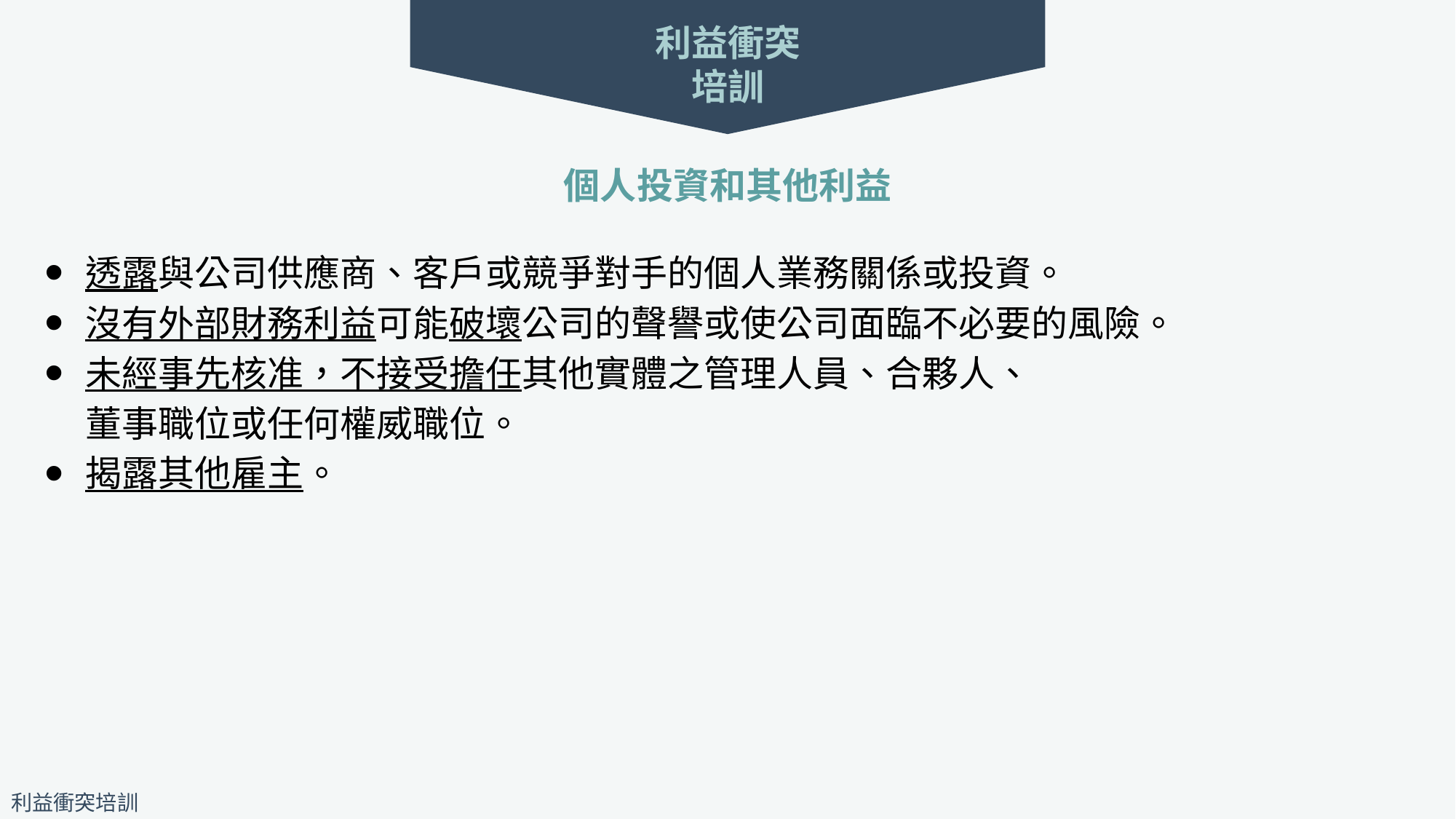

利益衝突
培訓
# 個人投資和其他利益
透露與公司供應商、客戶或競爭對手的個人業務關係或投資。
沒有外部財務利益可能破壞公司的聲譽或使公司面臨不必要的風險。
未經事先核准，不接受擔任其他實體之管理人員、合夥人、
董事職位或任何權威職位。
揭露其他雇主。